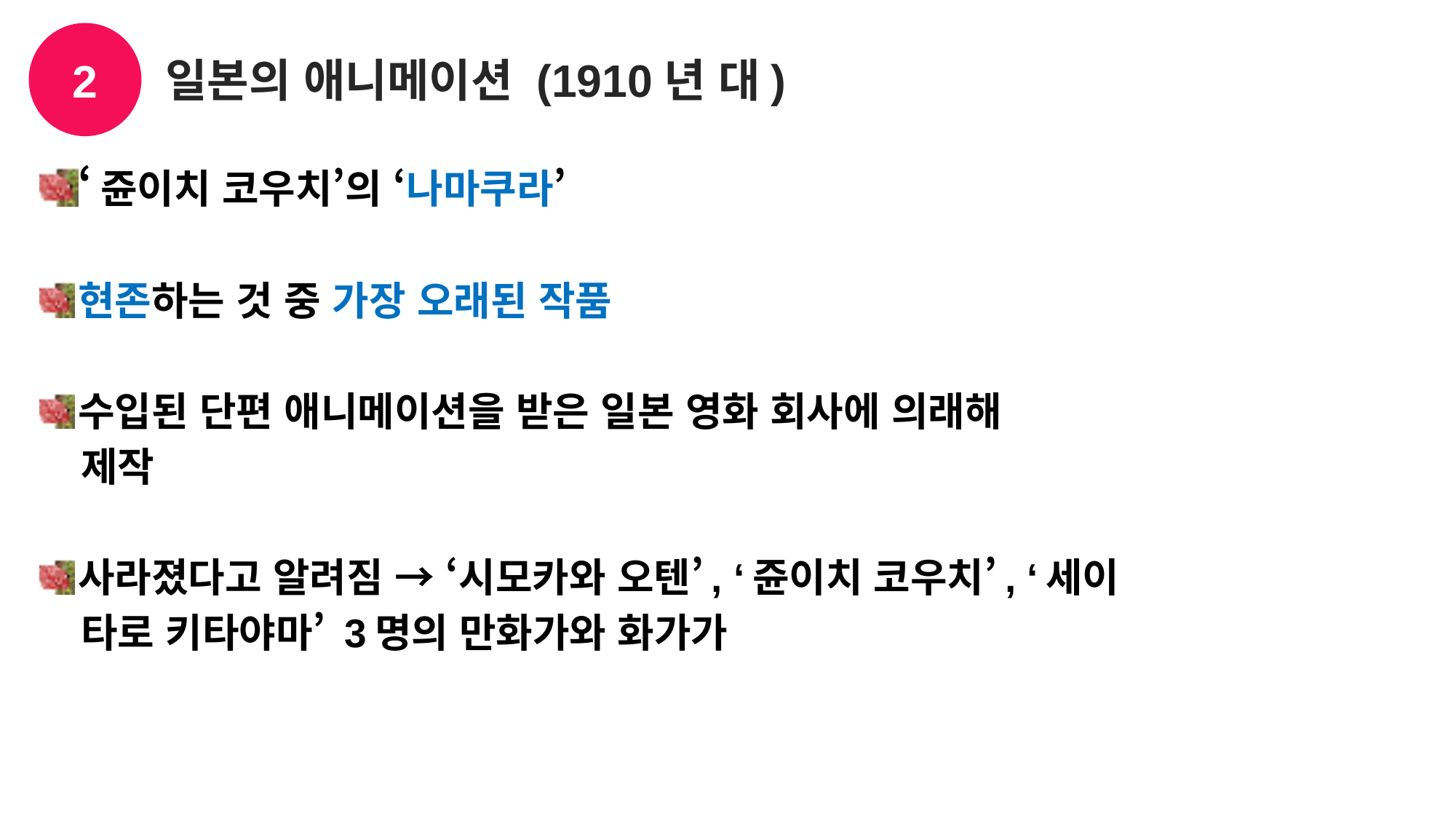

2
일본의 애니메이션 (1910년 대)
‘쥰이치 코우치’의 ‘나마쿠라’

현존하는 것 중 가장 오래된 작품

수입된 단편 애니메이션을 받은 일본 영화 회사에 의래해
   제작

사라졌다고 알려짐 → ‘시모카와 오텐’, ‘쥰이치 코우치’, ‘세이
   타로 키타야마’ 3명의 만화가와 화가가